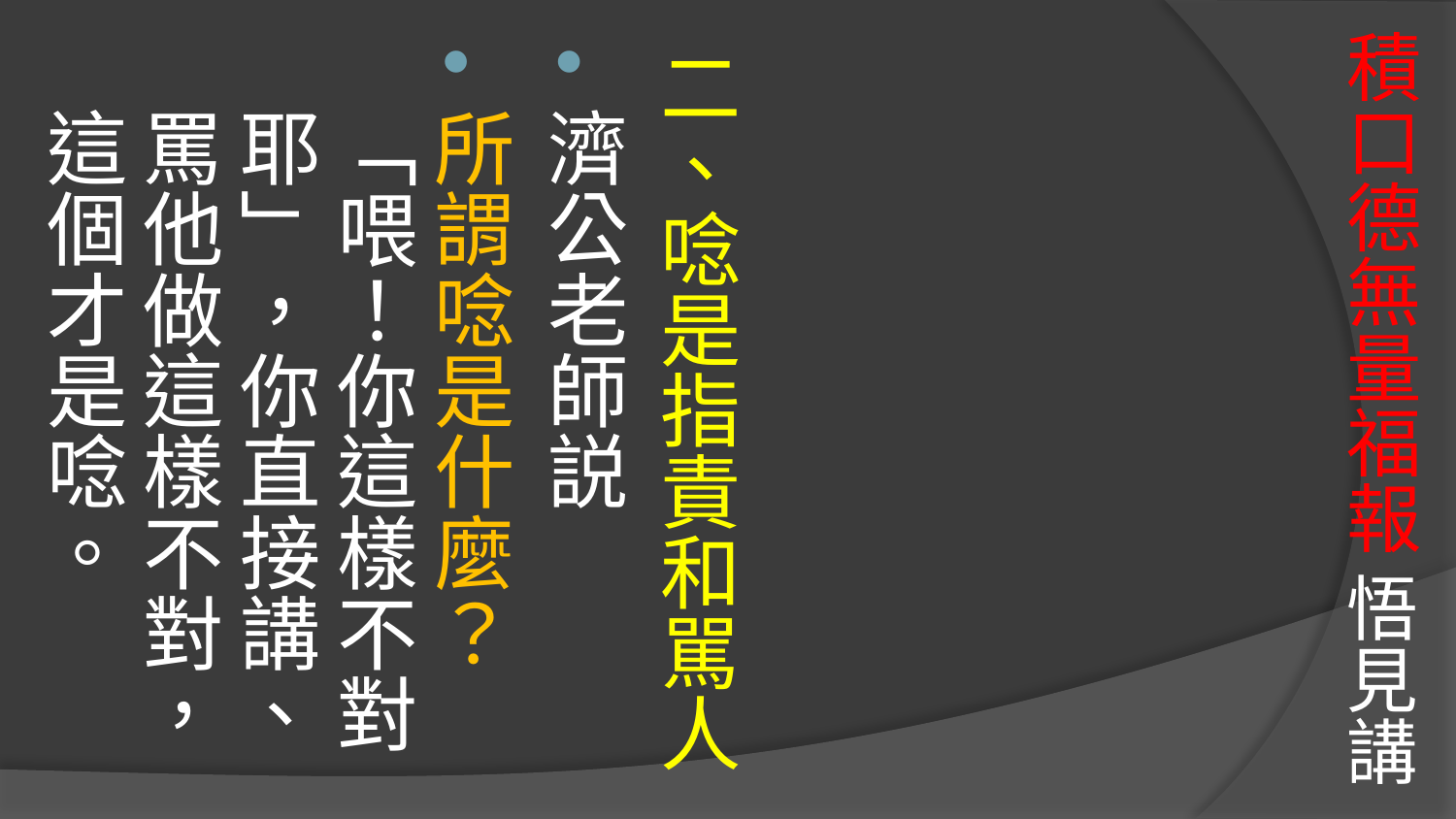

# 積口德無量福報 悟見講
二、唸是指責和駡人
濟公老師説
所謂唸是什麼？「喂！你這樣不對耶」，你直接講、罵他做這樣不對，這個才是唸。